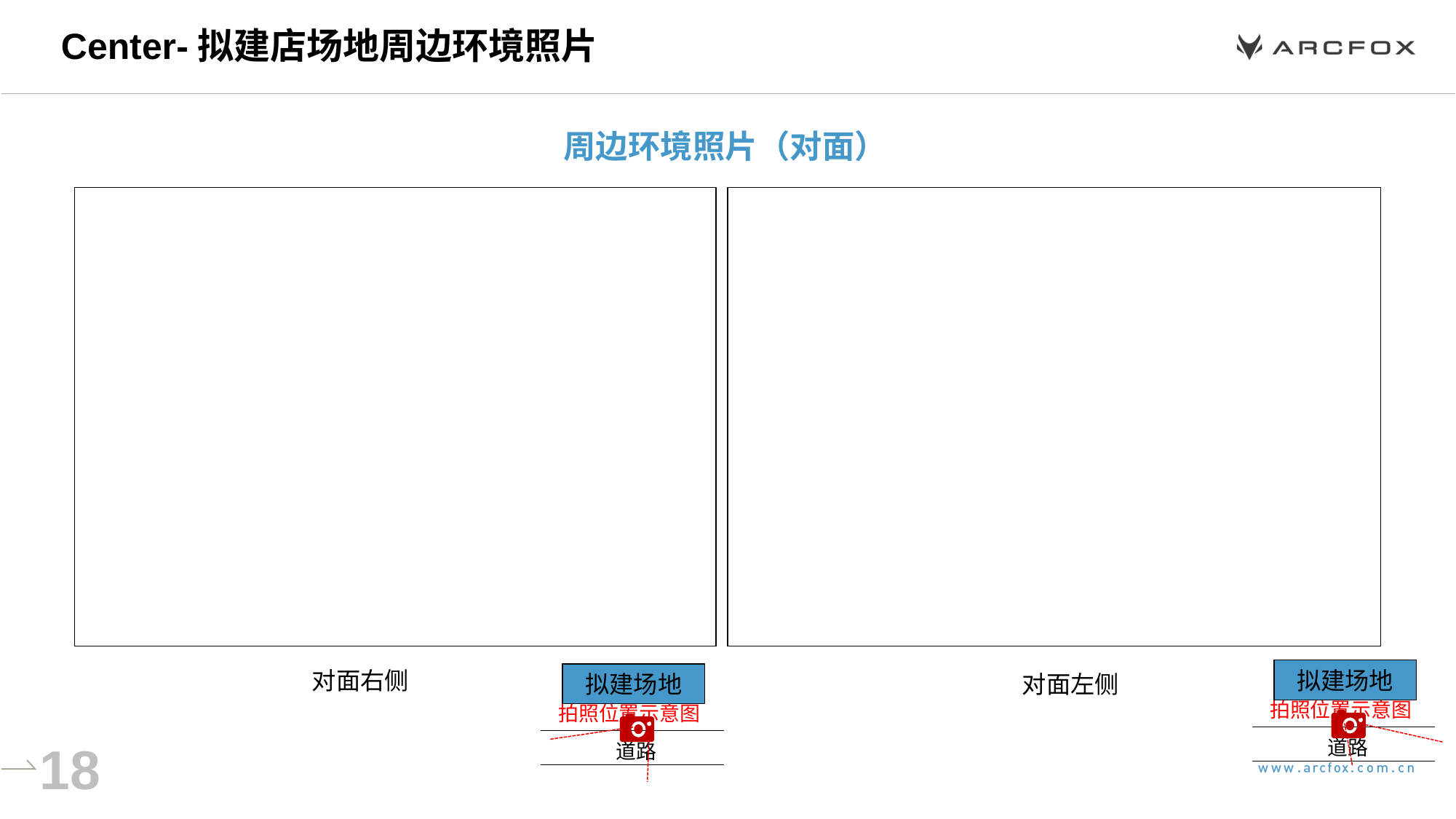

# Center-拟建店场地周边环境照片
周边环境照片（对面）

拟建场地
道路
拍照位置示意图

对面右侧
对面左侧
拟建场地
道路
拍照位置示意图